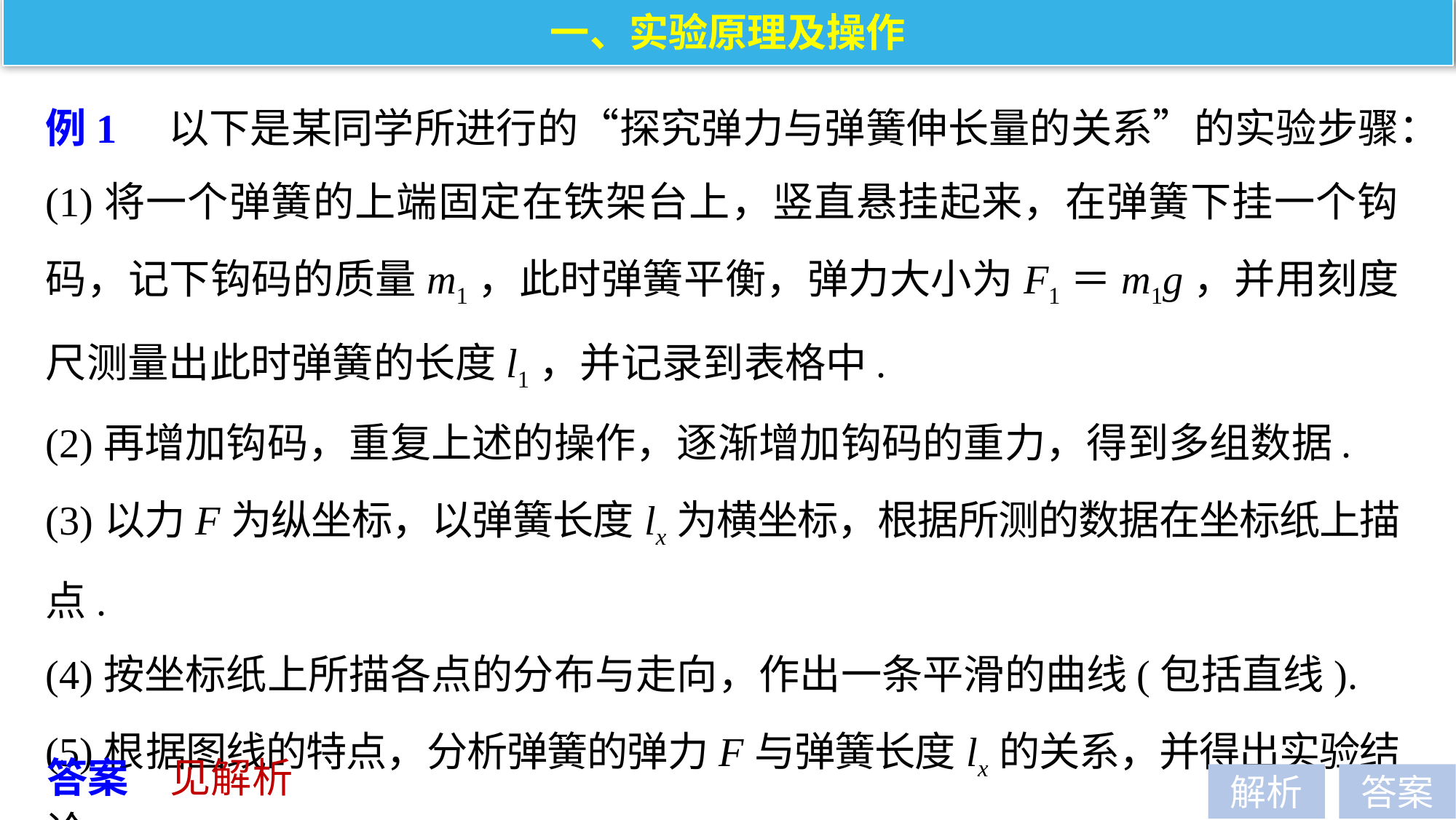

一、实验原理及操作
例1　以下是某同学所进行的“探究弹力与弹簧伸长量的关系”的实验步骤：
(1)将一个弹簧的上端固定在铁架台上，竖直悬挂起来，在弹簧下挂一个钩码，记下钩码的质量m1，此时弹簧平衡，弹力大小为F1＝m1g，并用刻度尺测量出此时弹簧的长度l1，并记录到表格中.
(2)再增加钩码，重复上述的操作，逐渐增加钩码的重力，得到多组数据.
(3)以力F为纵坐标，以弹簧长度lx为横坐标，根据所测的数据在坐标纸上描点.
(4)按坐标纸上所描各点的分布与走向，作出一条平滑的曲线(包括直线).
(5)根据图线的特点，分析弹簧的弹力F与弹簧长度lx的关系，并得出实验结论.
以上步骤中至少有三个不当之处，请将不合理的地方找出来并进行修正.
答案　见解析
解析
答案